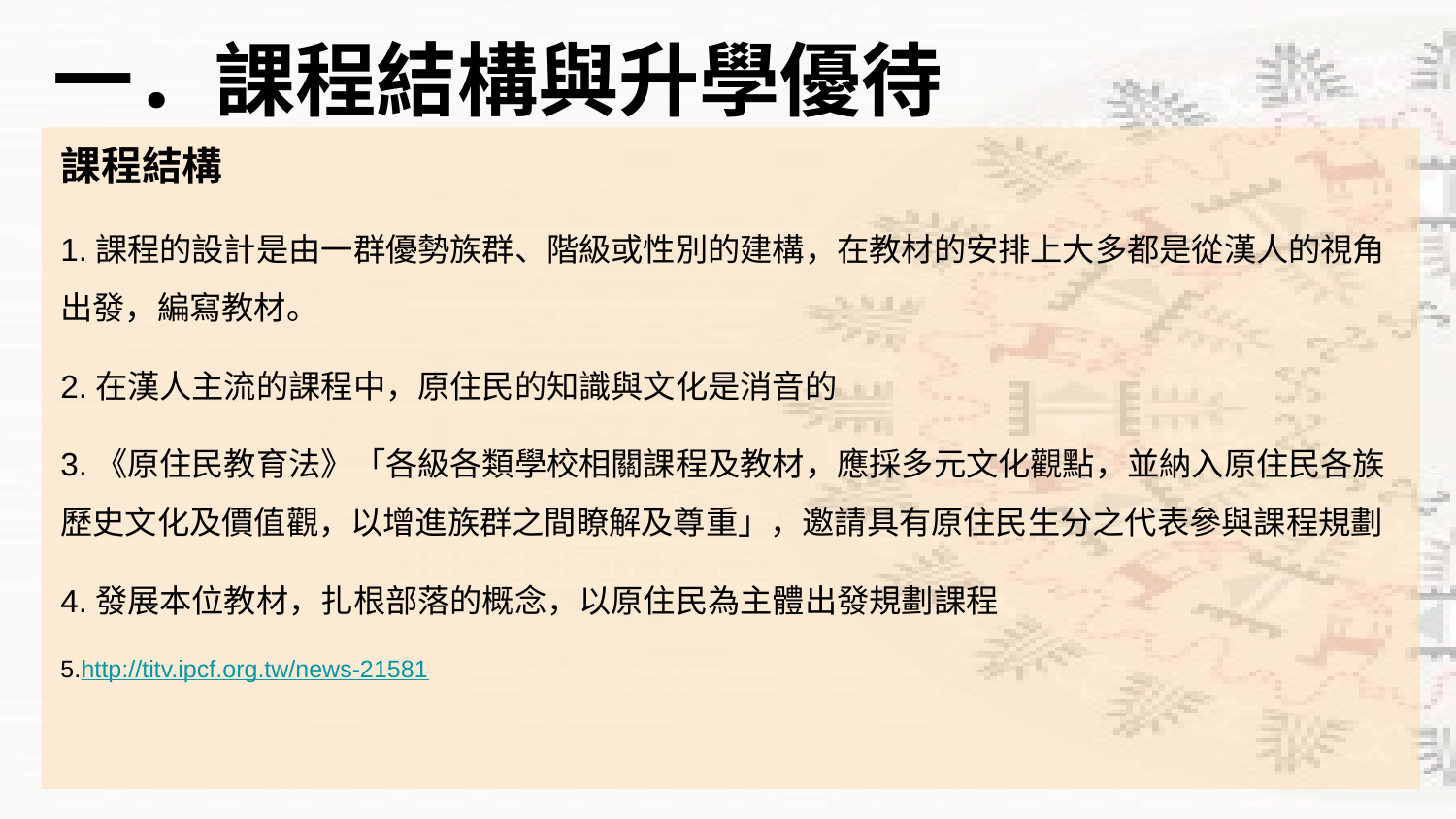

# 一．課程結構與升學優待

課程結構
1.課程的設計是由一群優勢族群、階級或性別的建構，在教材的安排上大多都是從漢人的視角出發，編寫教材。
2.在漢人主流的課程中，原住民的知識與文化是消音的
3.《原住民教育法》「各級各類學校相關課程及教材，應採多元文化觀點，並納入原住民各族歷史文化及價值觀，以增進族群之間瞭解及尊重」，邀請具有原住民生分之代表參與課程規劃
4.發展本位教材，扎根部落的概念，以原住民為主體出發規劃課程
5.http://titv.ipcf.org.tw/news-21581